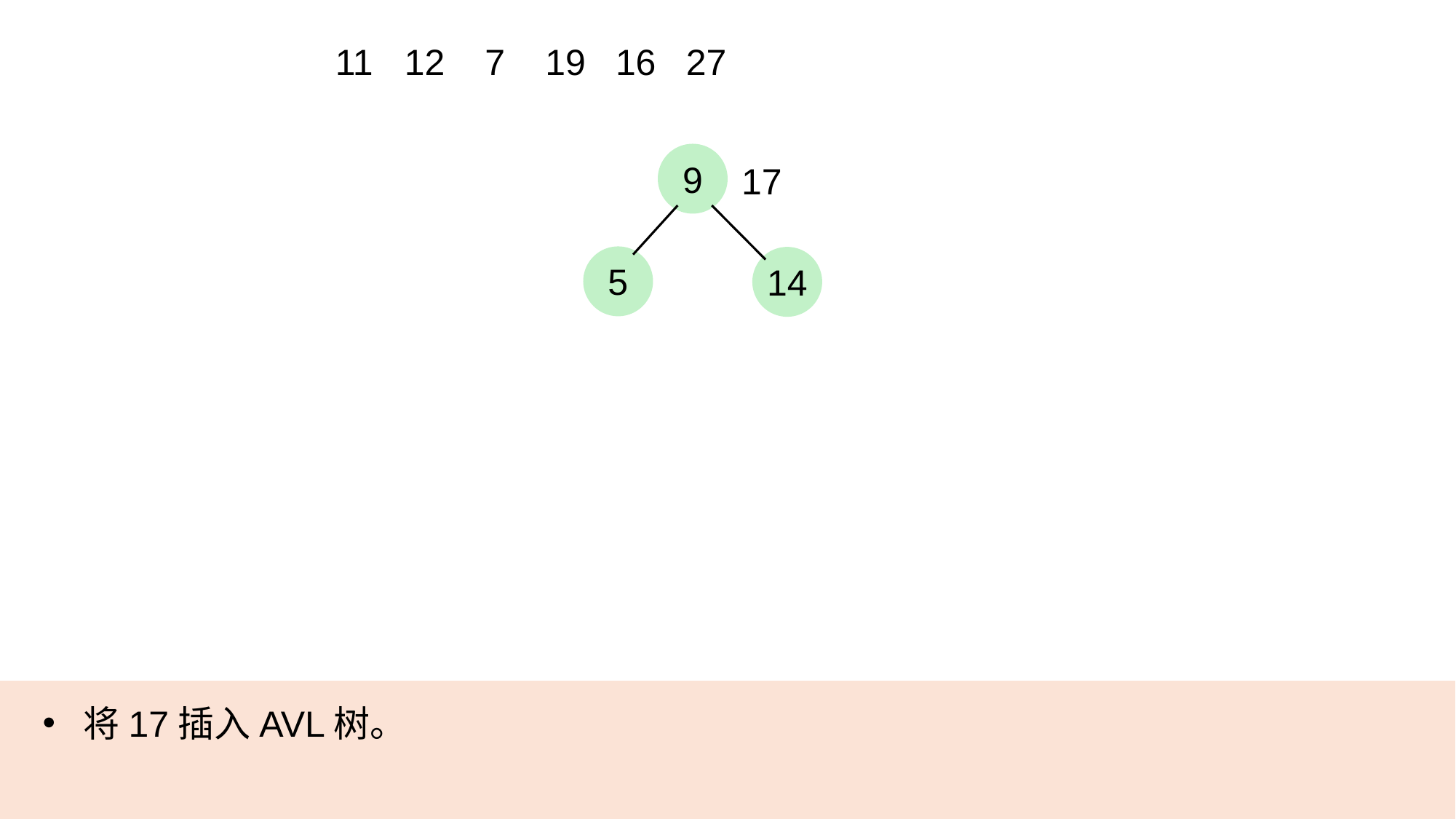

11
12
7
19
16
27

9
17

5
14

将17插入AVL树。